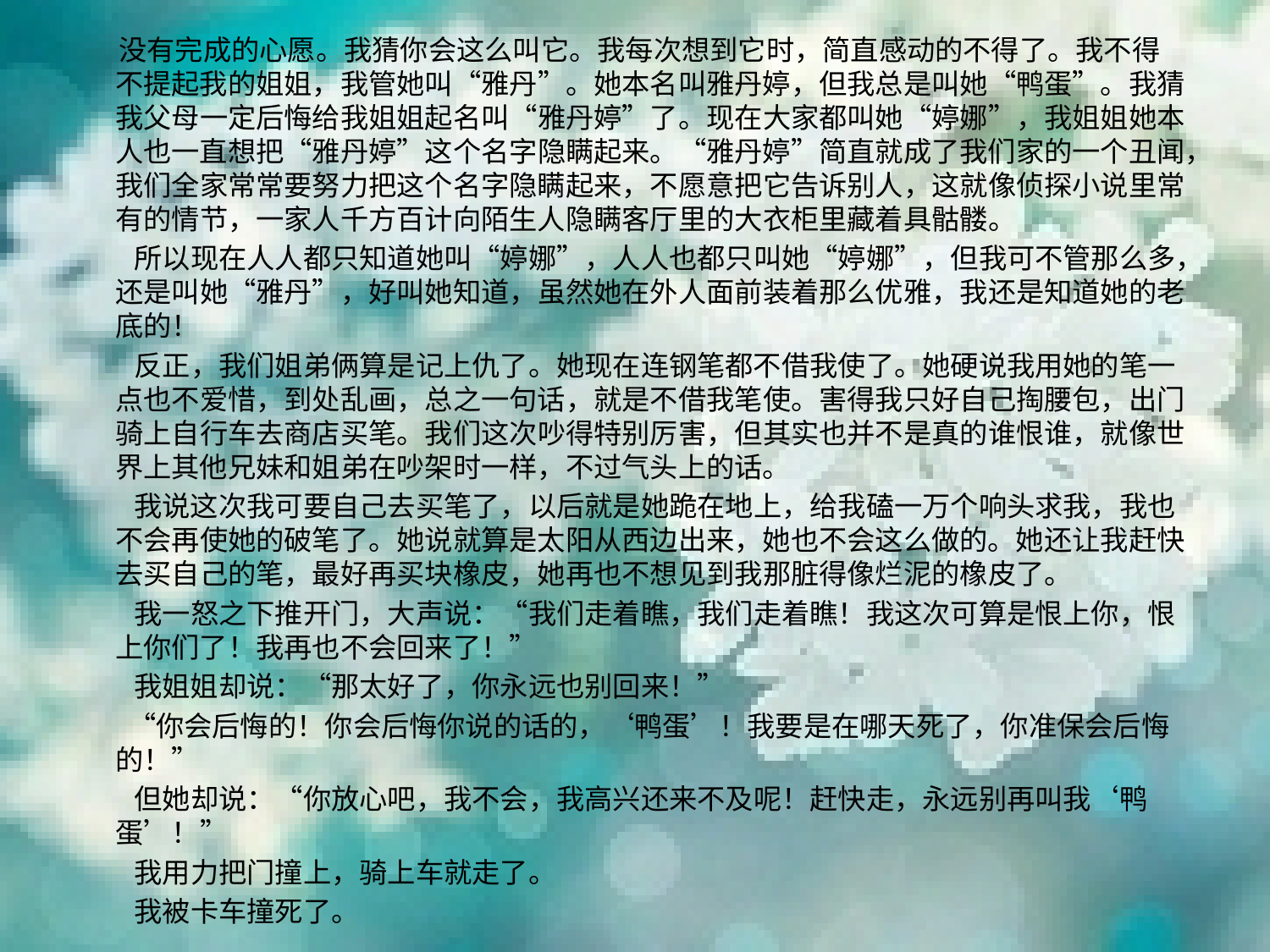

没有完成的心愿。我猜你会这么叫它。我每次想到它时，简直感动的不得了。我不得不提起我的姐姐，我管她叫“雅丹”。她本名叫雅丹婷，但我总是叫她“鸭蛋”。我猜我父母一定后悔给我姐姐起名叫“雅丹婷”了。现在大家都叫她“婷娜”，我姐姐她本人也一直想把“雅丹婷”这个名字隐瞒起来。“雅丹婷”简直就成了我们家的一个丑闻，我们全家常常要努力把这个名字隐瞒起来，不愿意把它告诉别人，这就像侦探小说里常有的情节，一家人千方百计向陌生人隐瞒客厅里的大衣柜里藏着具骷髅。
 　    所以现在人人都只知道她叫“婷娜”，人人也都只叫她“婷娜”，但我可不管那么多，还是叫她“雅丹”，好叫她知道，虽然她在外人面前装着那么优雅，我还是知道她的老底的！
     　反正，我们姐弟俩算是记上仇了。她现在连钢笔都不借我使了。她硬说我用她的笔一点也不爱惜，到处乱画，总之一句话，就是不借我笔使。害得我只好自己掏腰包，出门骑上自行车去商店买笔。我们这次吵得特别厉害，但其实也并不是真的谁恨谁，就像世界上其他兄妹和姐弟在吵架时一样，不过气头上的话。
     　我说这次我可要自己去买笔了，以后就是她跪在地上，给我磕一万个响头求我，我也不会再使她的破笔了。她说就算是太阳从西边出来，她也不会这么做的。她还让我赶快去买自己的笔，最好再买块橡皮，她再也不想见到我那脏得像烂泥的橡皮了。
     　我一怒之下推开门，大声说：“我们走着瞧，我们走着瞧！我这次可算是恨上你，恨上你们了！我再也不会回来了！”
     　我姐姐却说：“那太好了，你永远也别回来！”
    　“你会后悔的！你会后悔你说的话的，‘鸭蛋’！我要是在哪天死了，你准保会后悔的！”
     　但她却说：“你放心吧，我不会，我高兴还来不及呢！赶快走，永远别再叫我‘鸭蛋’！”
     　我用力把门撞上，骑上车就走了。
     　我被卡车撞死了。
#